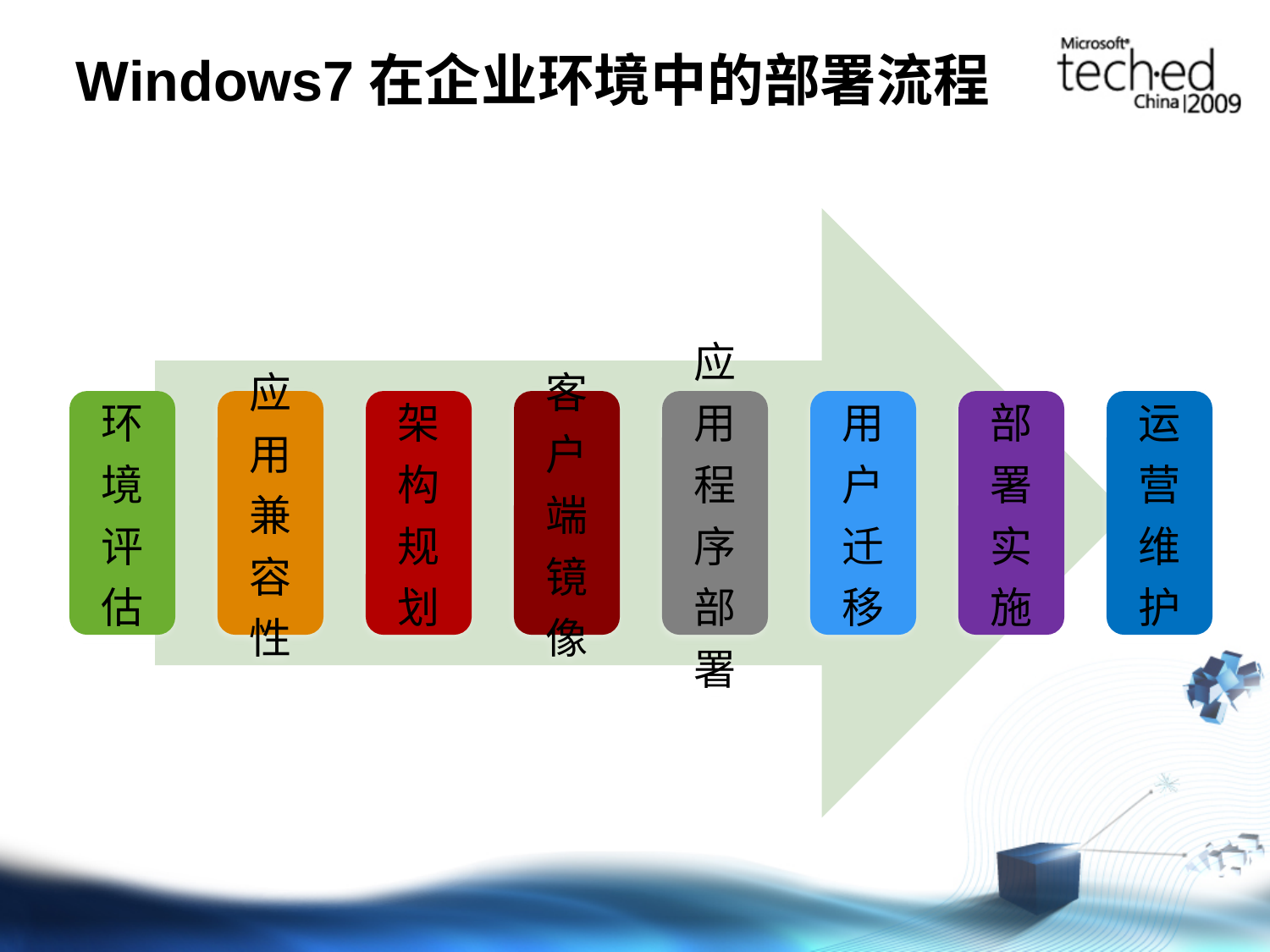

# Windows7在企业环境中的部署流程
环境评估
应用兼容性
客户端镜像
应用程序部署
用户迁移
部署实施
运营维护
架构规划